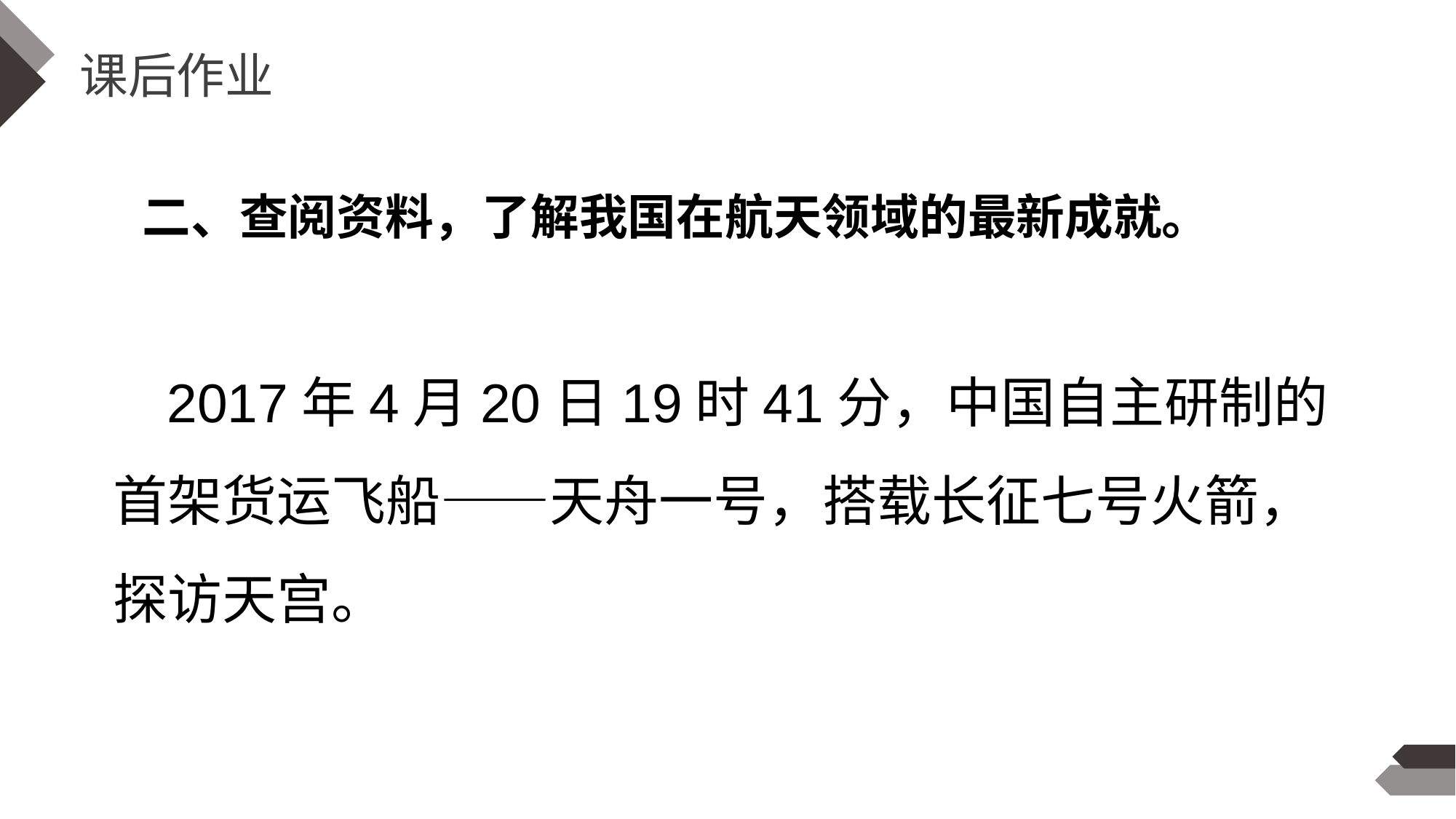

课后作业
    二、查阅资料，了解我国在航天领域的最新成就。
    2017年4月20日19时41分，中国自主研制的首架货运飞船——天舟一号，搭载长征七号火箭，探访天宫。